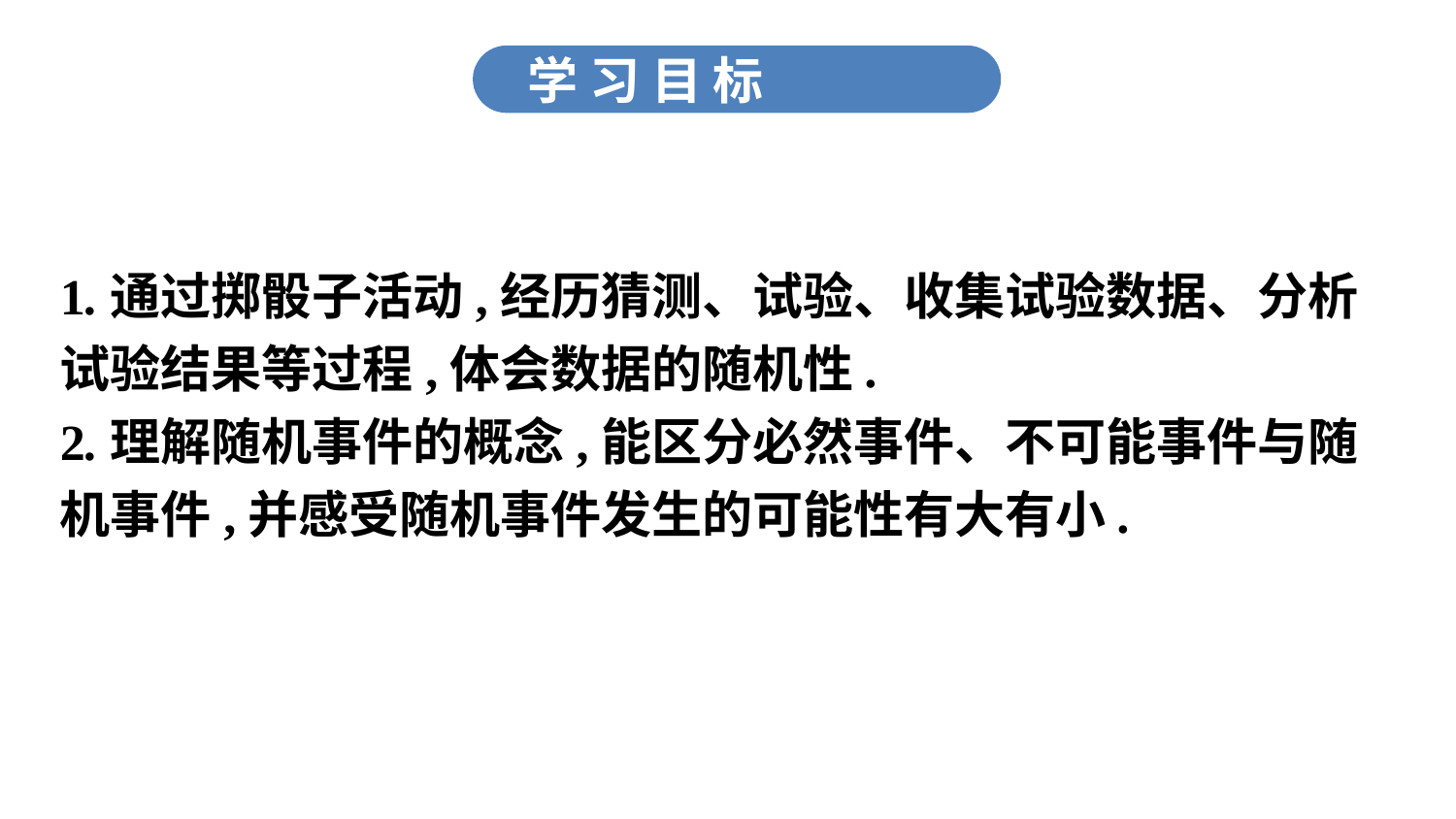

学 习 目 标
1.通过掷骰子活动,经历猜测、试验、收集试验数据、分析试验结果等过程,体会数据的随机性.
2.理解随机事件的概念,能区分必然事件、不可能事件与随机事件,并感受随机事件发生的可能性有大有小.